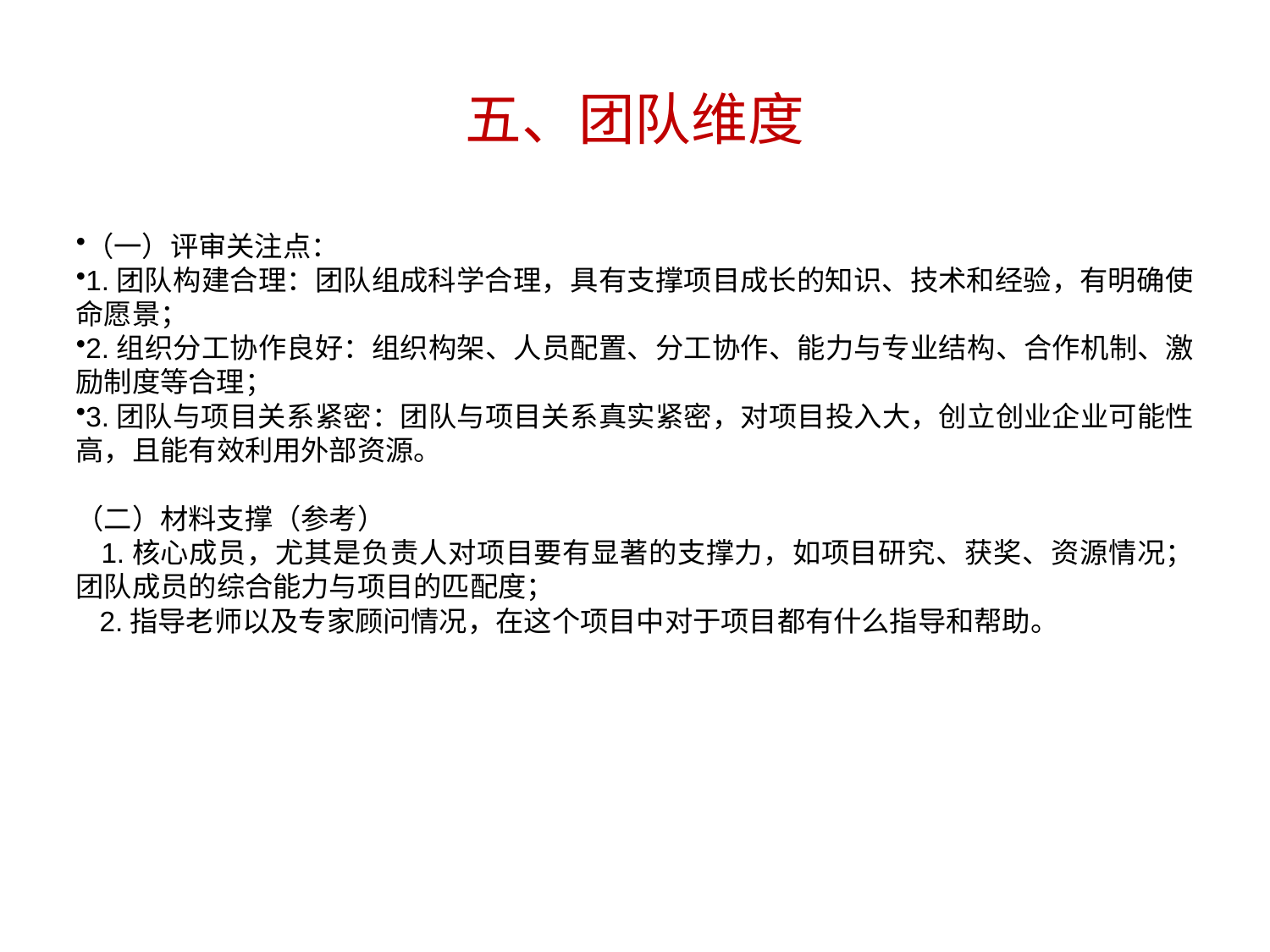

# 五、团队维度
（一）评审关注点：
1.团队构建合理：团队组成科学合理，具有支撑项目成长的知识、技术和经验，有明确使命愿景；
2.组织分工协作良好：组织构架、人员配置、分工协作、能力与专业结构、合作机制、激励制度等合理；
3.团队与项目关系紧密：团队与项目关系真实紧密，对项目投入大，创立创业企业可能性高，且能有效利用外部资源。

（二）材料支撑（参考）
   1.核心成员，尤其是负责人对项目要有显著的支撑力，如项目研究、获奖、资源情况；团队成员的综合能力与项目的匹配度；
   2.指导老师以及专家顾问情况，在这个项目中对于项目都有什么指导和帮助。